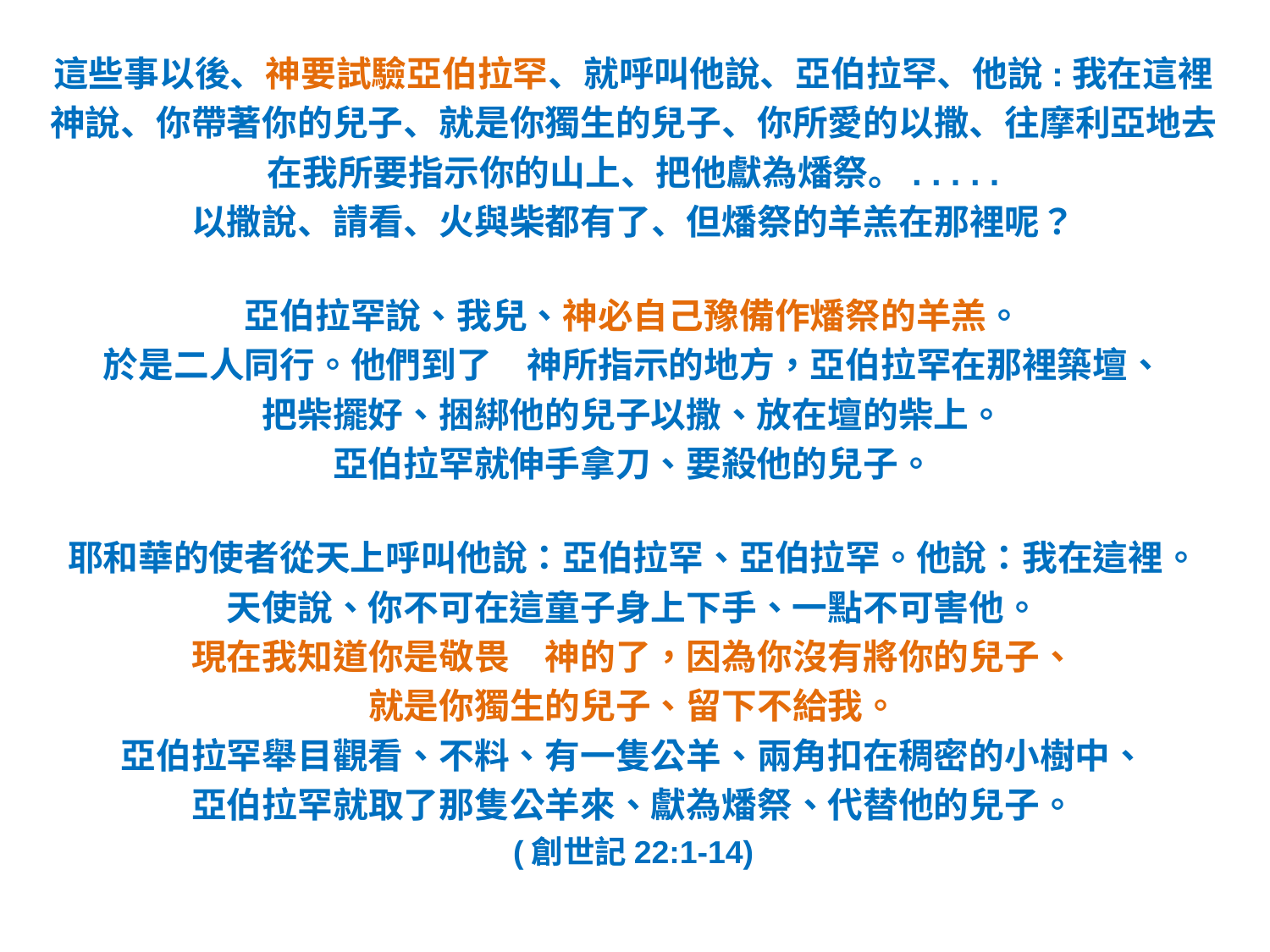

#
這些事以後、神要試驗亞伯拉罕、就呼叫他說、亞伯拉罕、他說:我在這裡
神說、你帶著你的兒子、就是你獨生的兒子、你所愛的以撒、往摩利亞地去
在我所要指示你的山上、把他獻為燔祭。. . . . .
以撒說、請看、火與柴都有了、但燔祭的羊羔在那裡呢？

亞伯拉罕說、我兒、神必自己豫備作燔祭的羊羔。
於是二人同行。他們到了　神所指示的地方，亞伯拉罕在那裡築壇、
把柴擺好、捆綁他的兒子以撒、放在壇的柴上。
亞伯拉罕就伸手拿刀、要殺他的兒子。

耶和華的使者從天上呼叫他說：亞伯拉罕、亞伯拉罕。他說：我在這裡。
天使說、你不可在這童子身上下手、一點不可害他。
現在我知道你是敬畏　神的了，因為你沒有將你的兒子、
就是你獨生的兒子、留下不給我。
亞伯拉罕舉目觀看、不料、有一隻公羊、兩角扣在稠密的小樹中、
亞伯拉罕就取了那隻公羊來、獻為燔祭、代替他的兒子。
(創世記22:1-14)